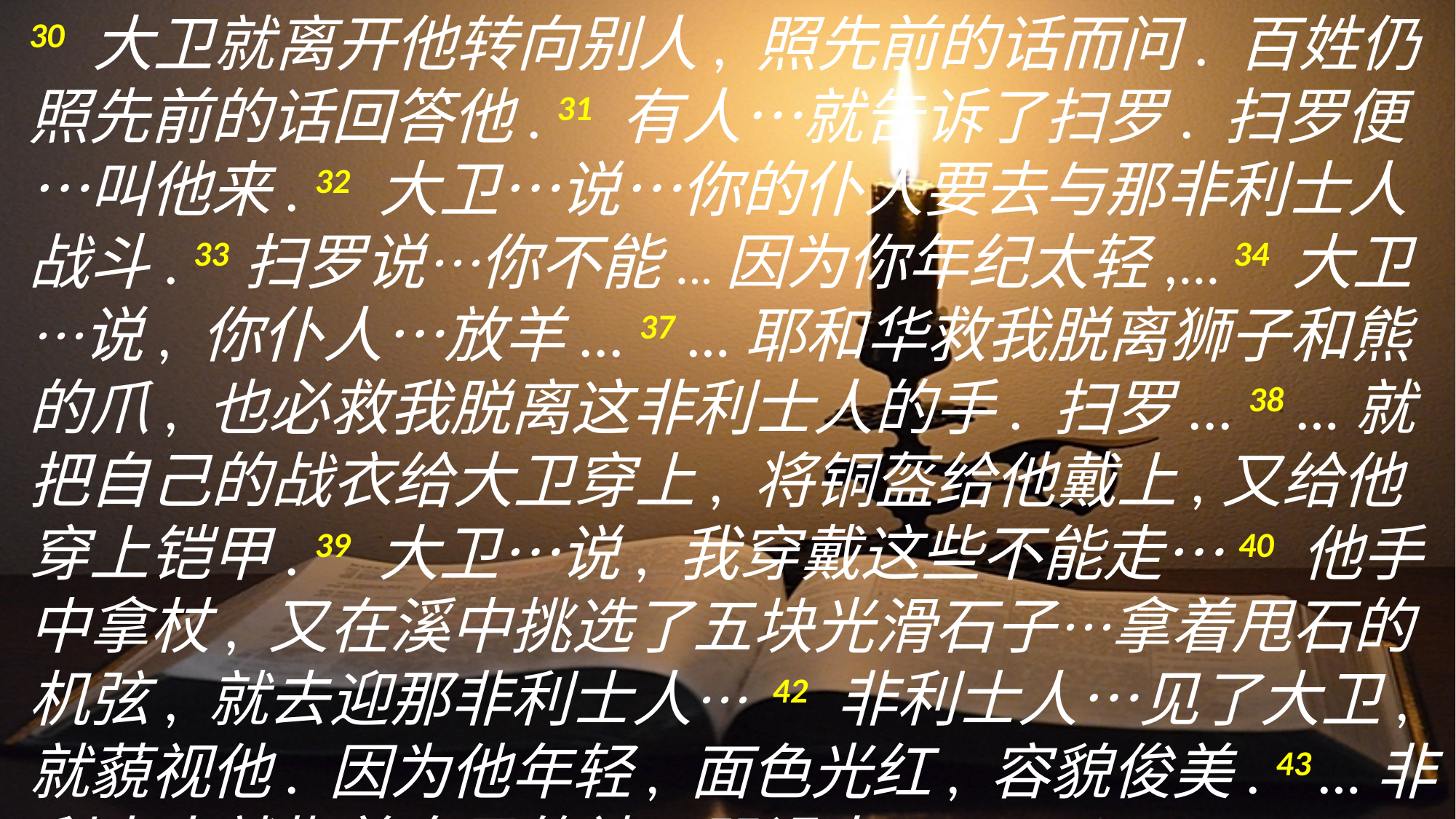

30 大卫就离开他转向别人, 照先前的话而问. 百姓仍照先前的话回答他. 31 有人…就告诉了扫罗. 扫罗便…叫他来. 32 大卫…说…你的仆人要去与那非利士人战斗. 33扫罗说…你不能...因为你年纪太轻,... 34 大卫…说, 你仆人…放羊... 37 …耶和华救我脱离狮子和熊的爪, 也必救我脱离这非利士人的手. 扫罗... 38 …就把自己的战衣给大卫穿上, 将铜盔给他戴上,又给他穿上铠甲. 39 大卫…说, 我穿戴这些不能走…40 他手中拿杖, 又在溪中挑选了五块光滑石子…拿着甩石的机弦, 就去迎那非利士人… 42 非利士人…见了大卫, 就藐视他. 因为他年轻, 面色光红, 容貌俊美. 43 …非利士人就指着自己的神, 咒诅大卫…